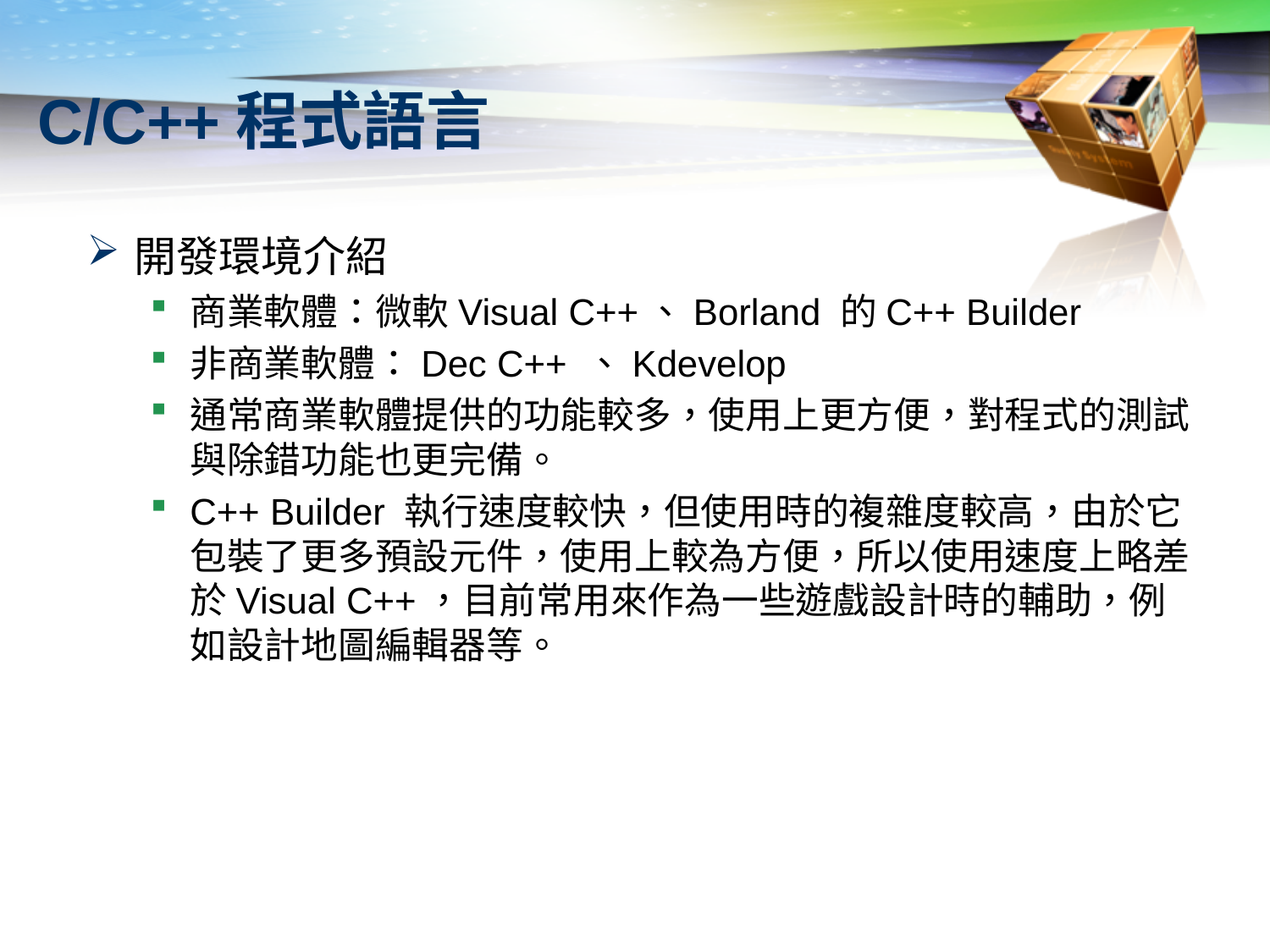

# C/C++程式語言
開發環境介紹
商業軟體：微軟Visual C++、Borland 的C++ Builder
非商業軟體：Dec C++ 、Kdevelop
通常商業軟體提供的功能較多，使用上更方便，對程式的測試與除錯功能也更完備。
C++ Builder 執行速度較快，但使用時的複雜度較高，由於它包裝了更多預設元件，使用上較為方便，所以使用速度上略差於Visual C++，目前常用來作為一些遊戲設計時的輔助，例如設計地圖編輯器等。